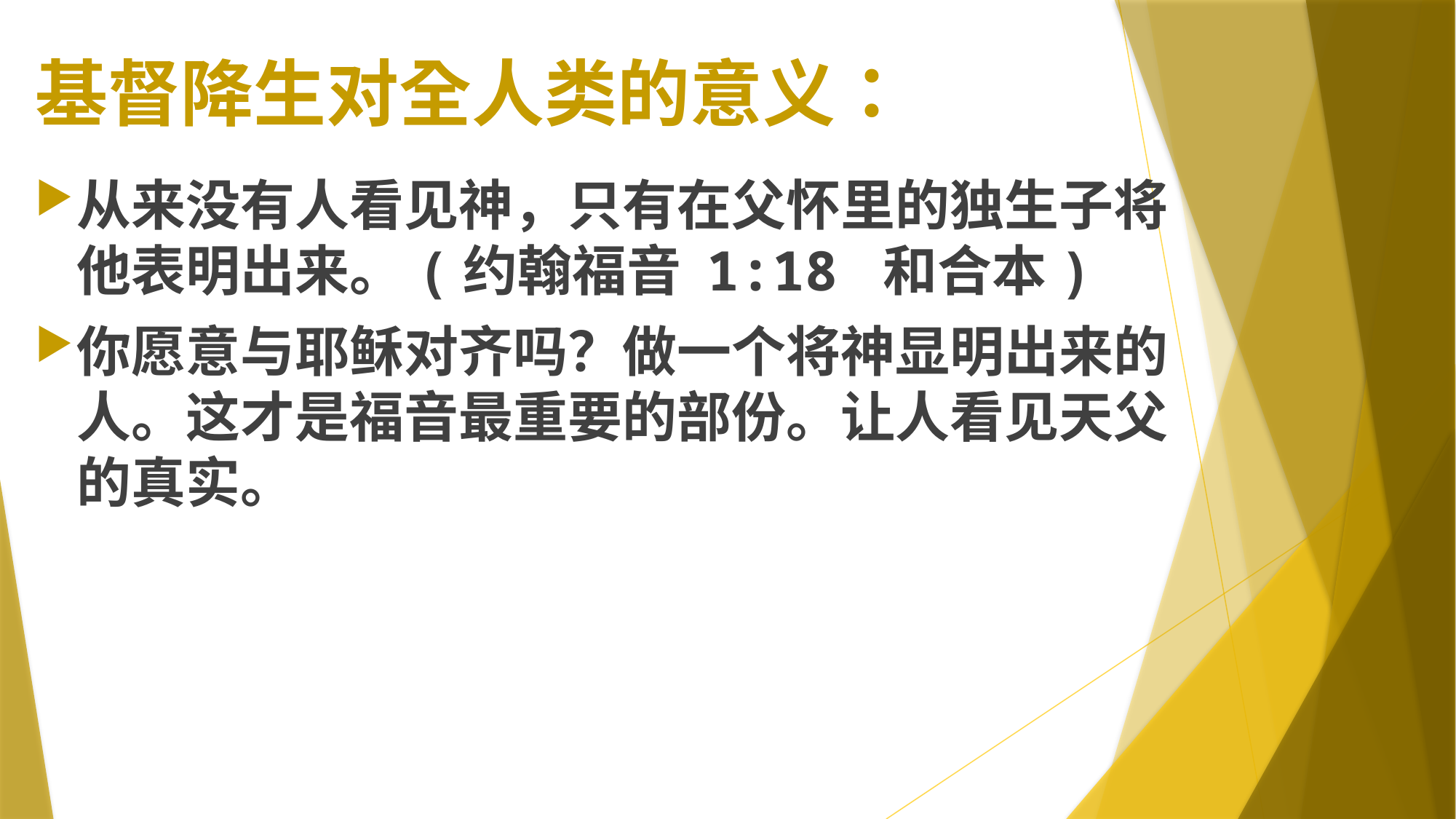

# 基督降生对全人类的意义：
从来没有人看见神，只有在父怀里的独生子将他表明出来。(约翰福音 1:18 和合本)
你愿意与耶稣对齐吗？做一个将神显明出来的人。这才是福音最重要的部份。让人看见天父的真实。